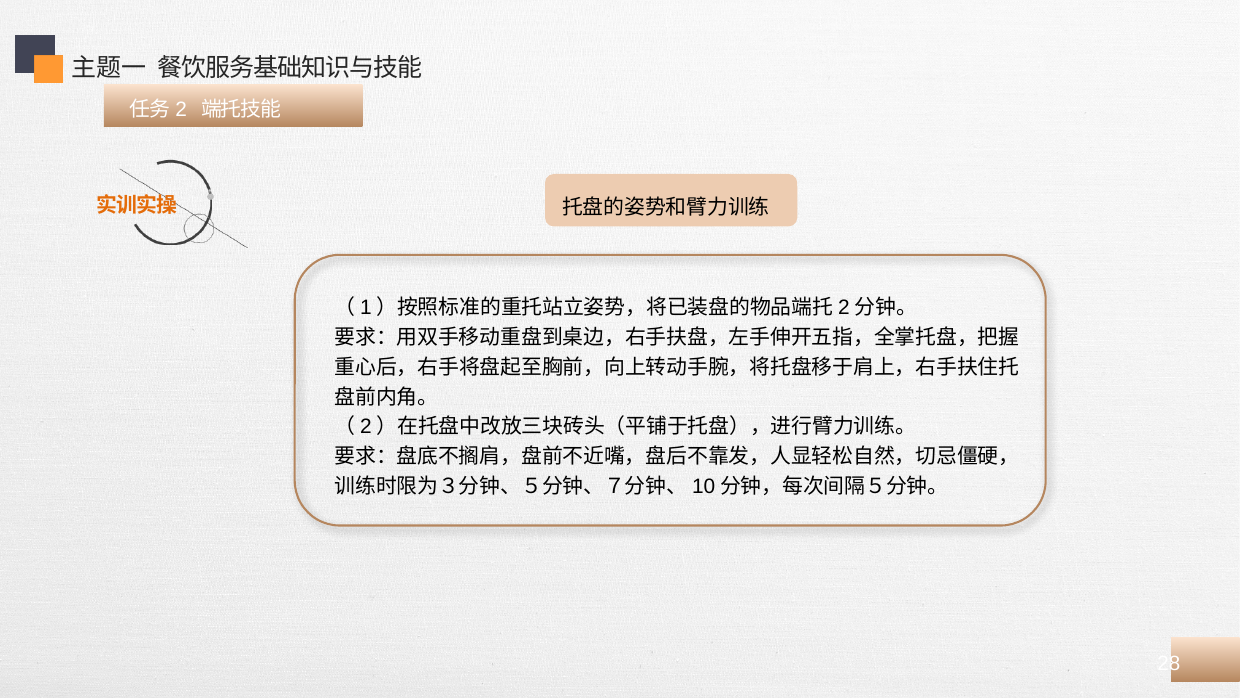

主题一  餐饮服务基础知识与技能

 任务2  端托技能

  托盘的姿势和臂力训练

（1）按照标准的重托站立姿势，将已装盘的物品端托2分钟。
要求：用双手移动重盘到桌边，右手扶盘，左手伸开五指，全掌托盘，把握重心后，右手将盘起至胸前，向上转动手腕，将托盘移于肩上，右手扶住托盘前内角。
（2）在托盘中改放三块砖头（平铺于托盘），进行臂力训练。
要求：盘底不搁肩，盘前不近嘴，盘后不靠发，人显轻松自然，切忌僵硬，训练时限为３分钟、５分钟、７分钟、10分钟，每次间隔５分钟。